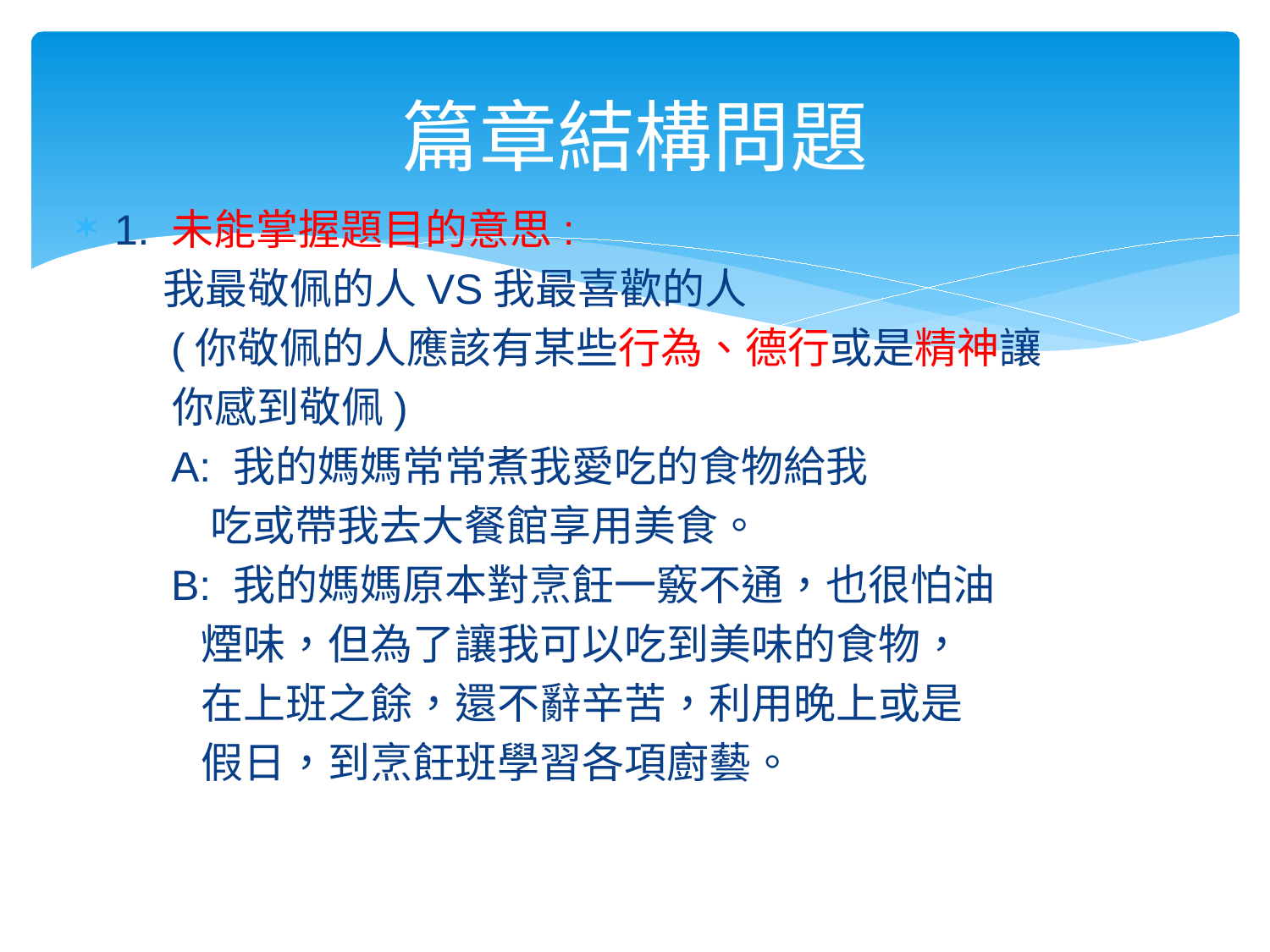

# 篇章結構問題
1. 未能掌握題目的意思:
        我最敬佩的人VS我最喜歡的人
        (你敬佩的人應該有某些行為、德行或是精神讓
         你感到敬佩)
        A: 我的媽媽常常煮我愛吃的食物給我
             吃或帶我去大餐館享用美食。
        B: 我的媽媽原本對烹飪一竅不通，也很怕油
            煙味，但為了讓我可以吃到美味的食物，
            在上班之餘，還不辭辛苦，利用晚上或是
            假日，到烹飪班學習各項廚藝。